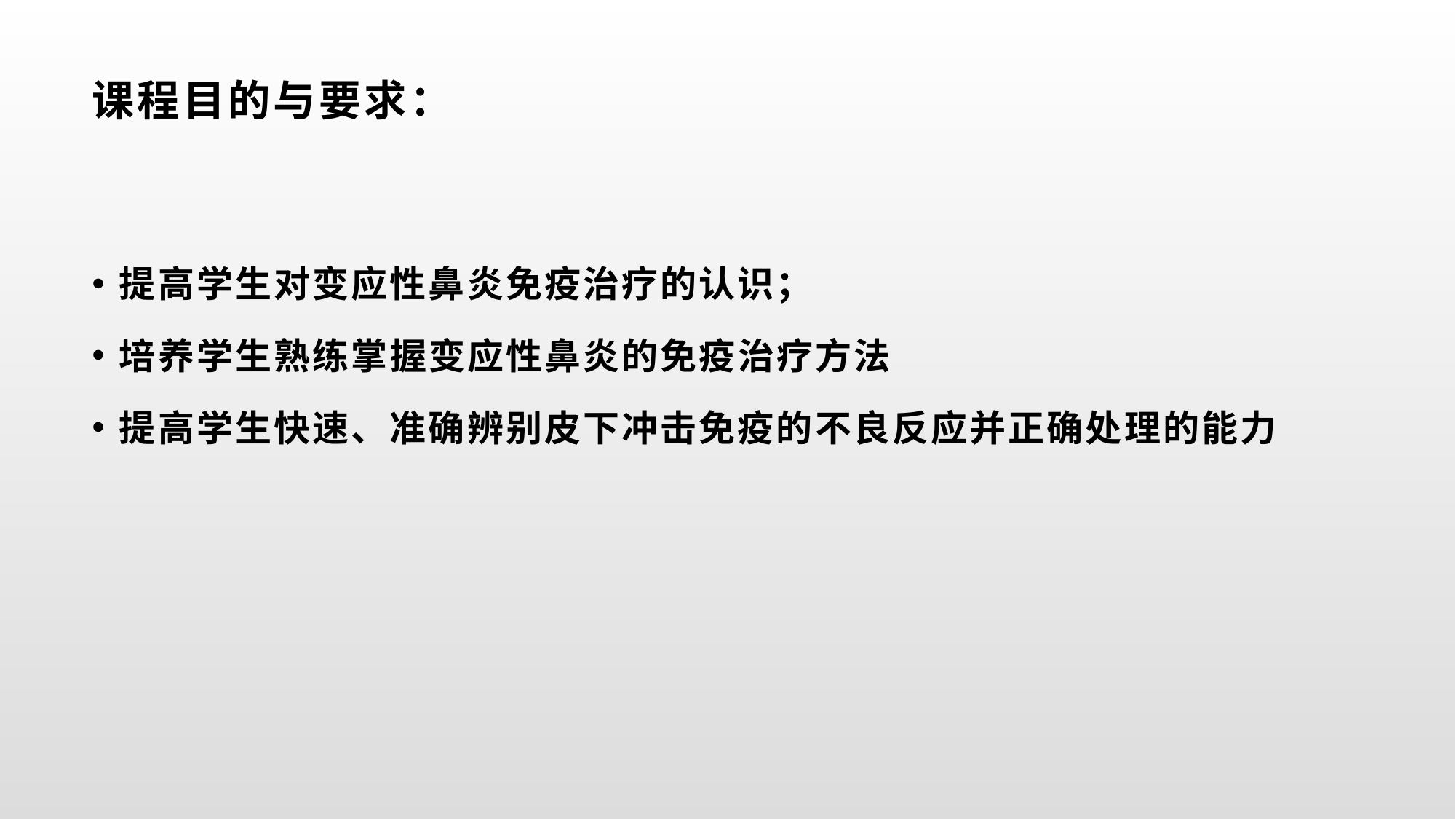

# 课程目的与要求：
提高学生对变应性鼻炎免疫治疗的认识；
培养学生熟练掌握变应性鼻炎的免疫治疗方法
提高学生快速、准确辨别皮下冲击免疫的不良反应并正确处理的能力